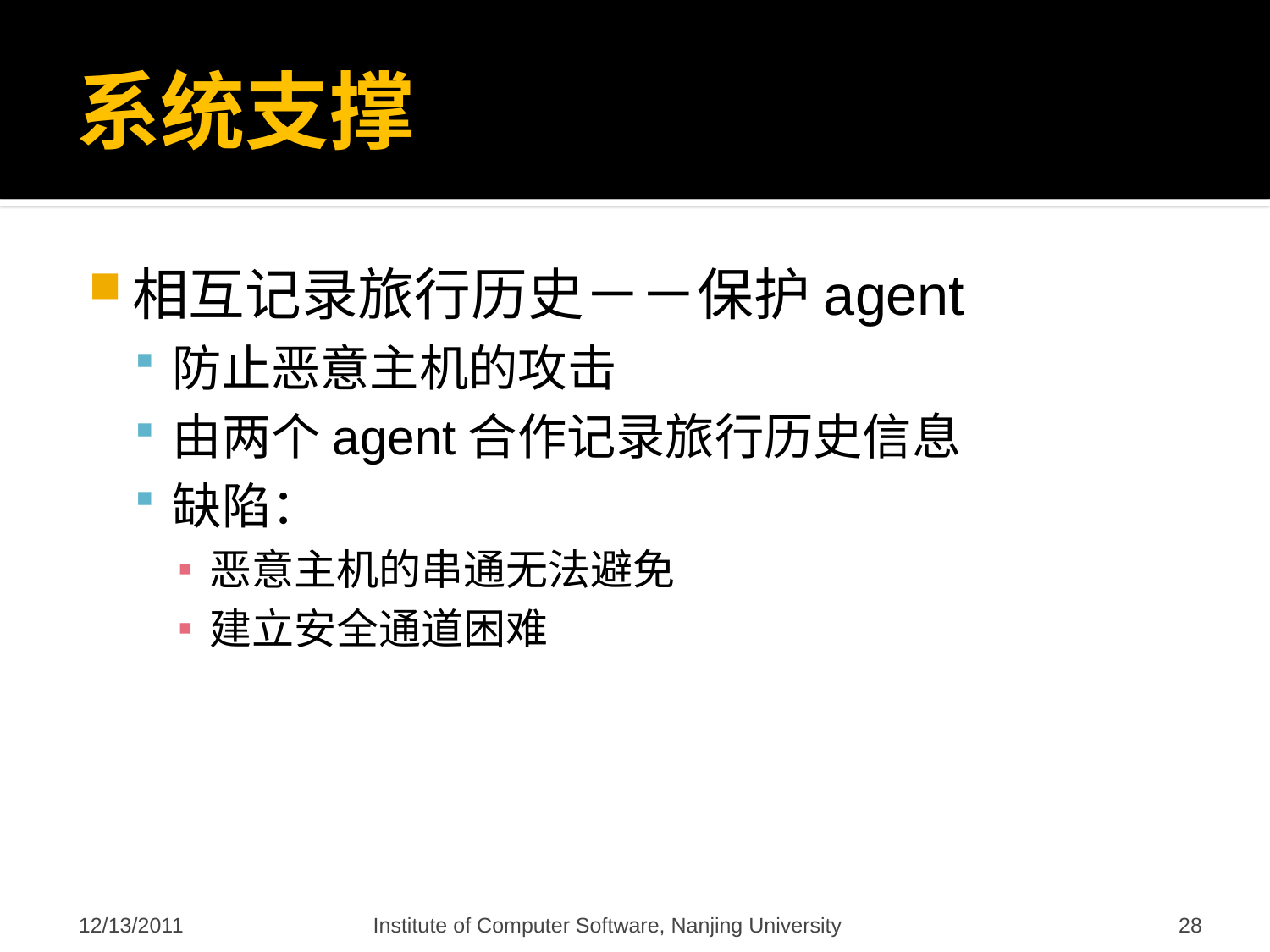

# 系统支撑
相互记录旅行历史－－保护agent
防止恶意主机的攻击
由两个agent合作记录旅行历史信息
缺陷：
恶意主机的串通无法避免
建立安全通道困难
28
12/13/2011
Institute of Computer Software, Nanjing University
28